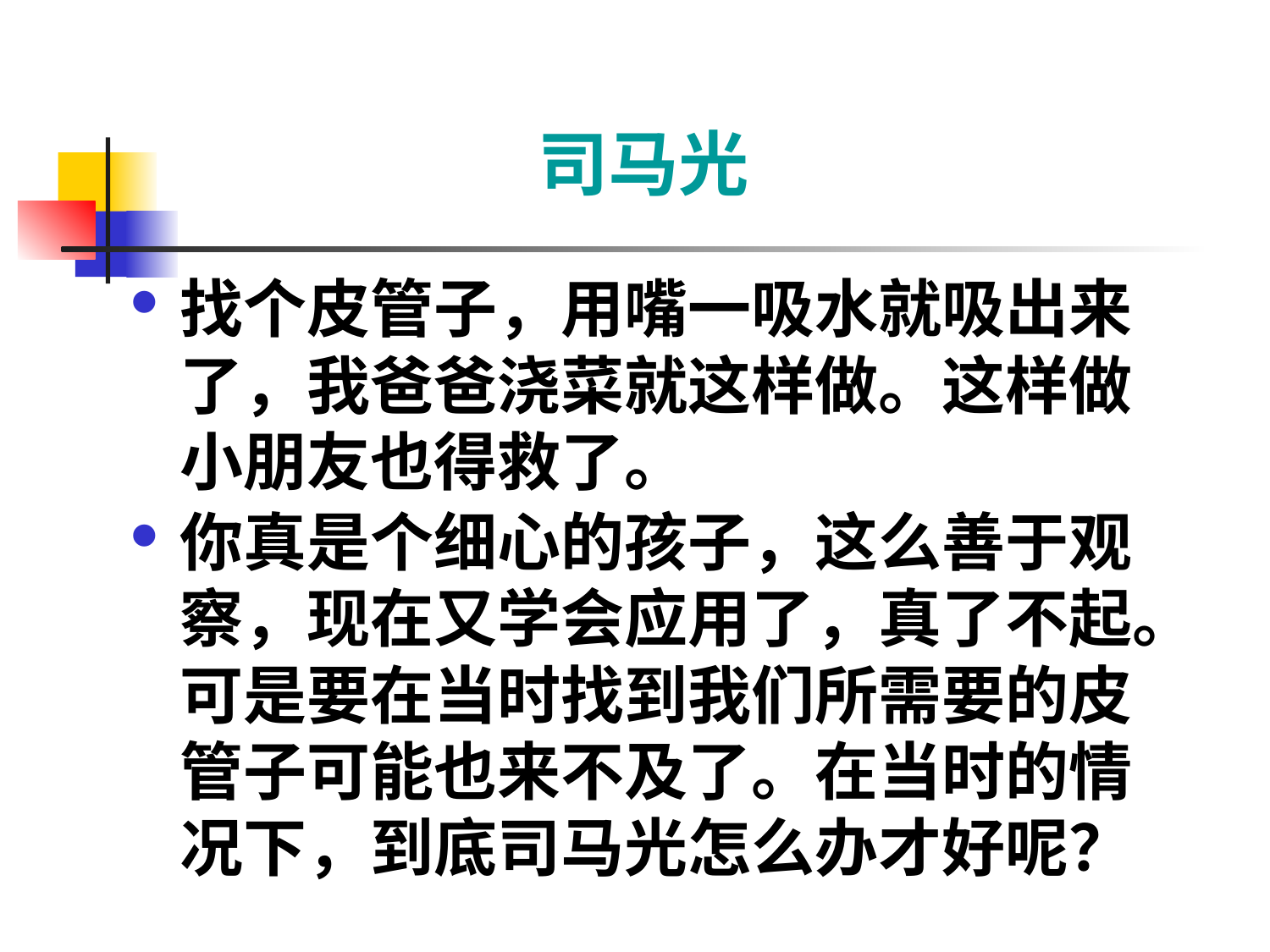

# 司马光
找个皮管子，用嘴一吸水就吸出来了，我爸爸浇菜就这样做。这样做小朋友也得救了。
你真是个细心的孩子，这么善于观察，现在又学会应用了，真了不起。可是要在当时找到我们所需要的皮管子可能也来不及了。在当时的情况下，到底司马光怎么办才好呢？